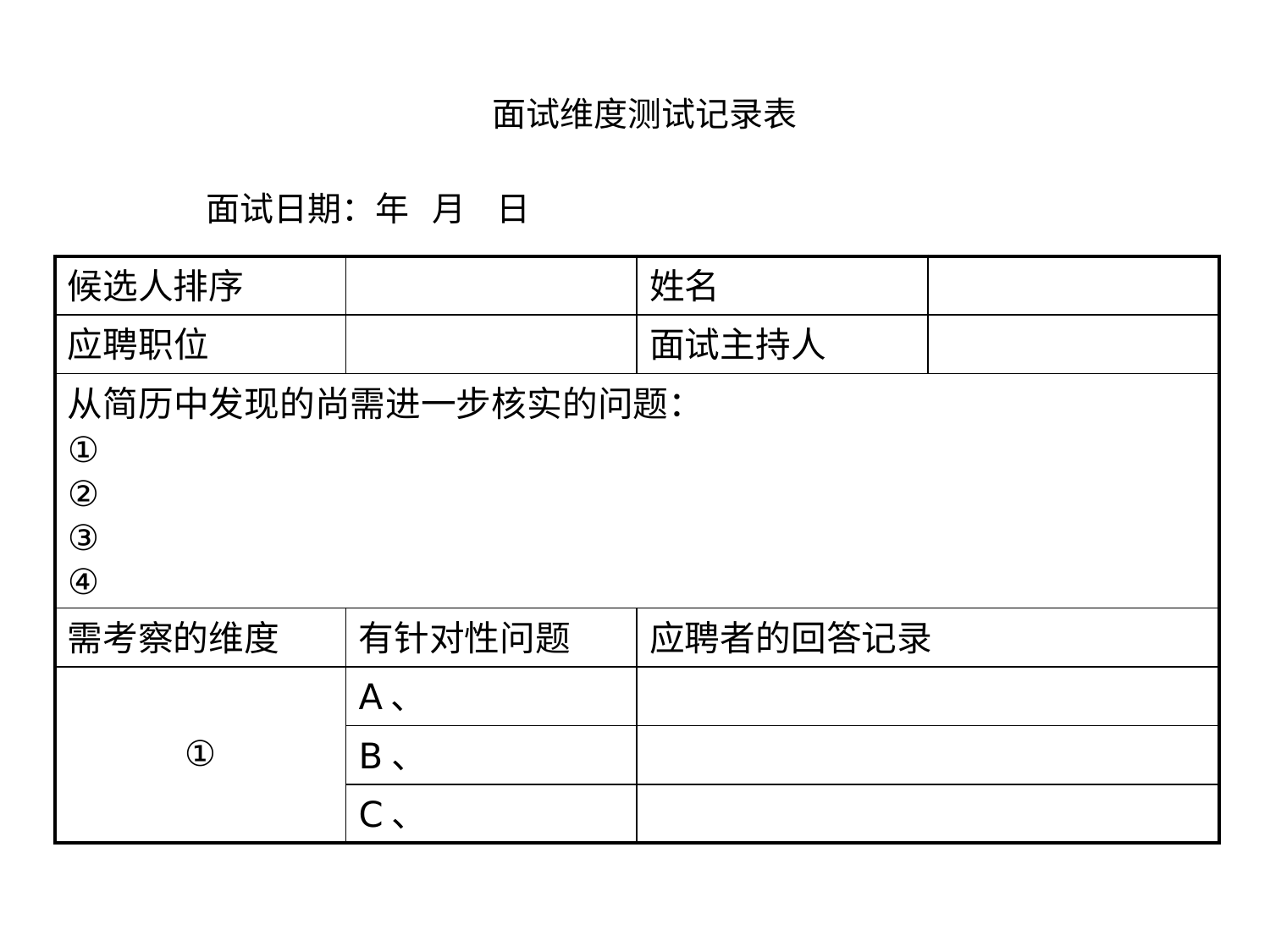

面试维度测试记录表

面试日期：年   月    日
| 候选人排序 |  | 姓名 |  |
| --- | --- | --- | --- |
| 应聘职位 |  | 面试主持人 |  |
| 从简历中发现的尚需进一步核实的问题： ① ② ③ ④ |  |  |  |
| 需考察的维度 | 有针对性问题 | 应聘者的回答记录 |  |
| ① | A、 |  |  |
|  | B、 |  |  |
|  | C、 |  |  |